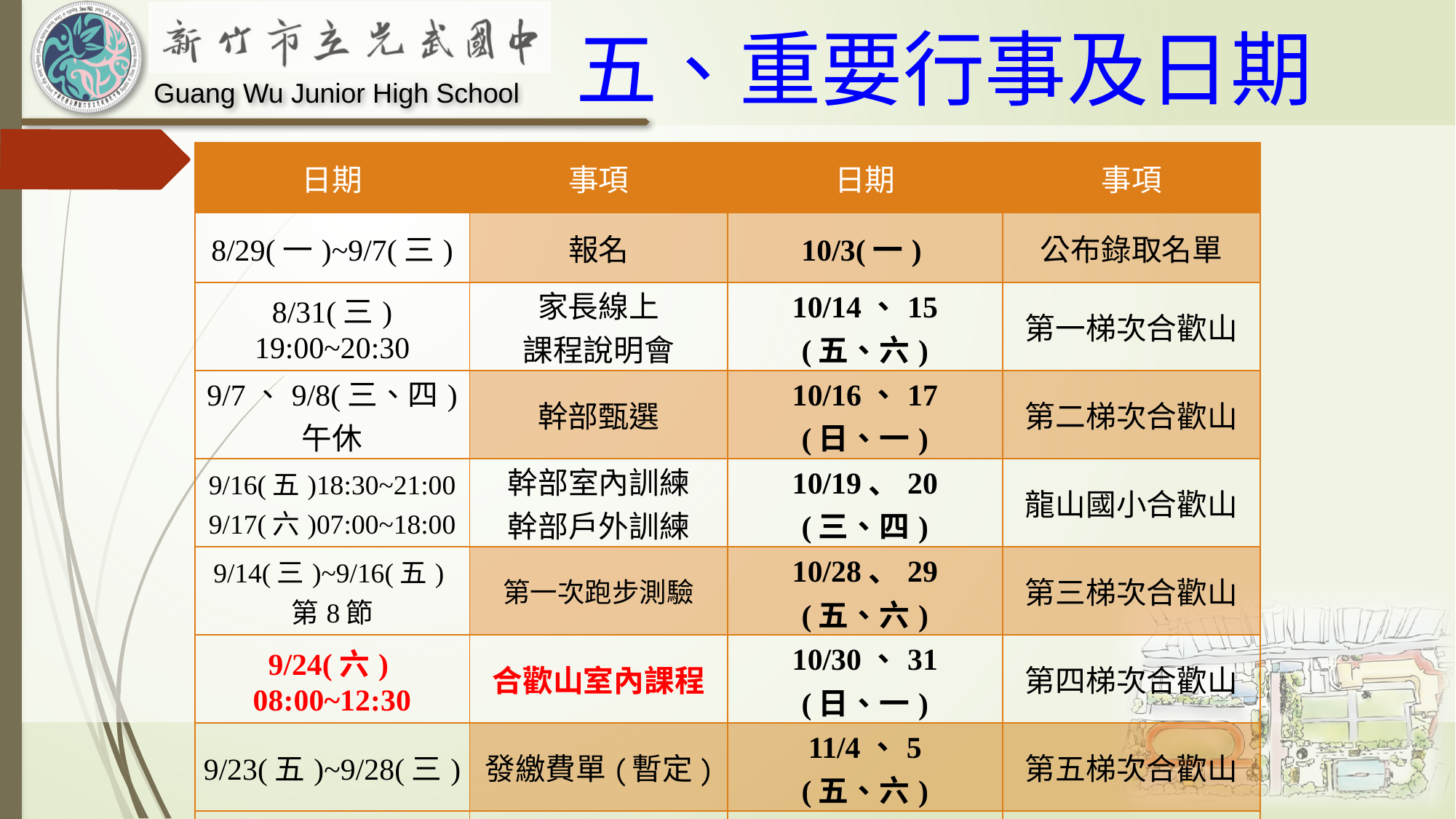

# 五、重要行事及日期
| 日期 | 事項 | 日期 | 事項 |
| --- | --- | --- | --- |
| 8/29(一)~9/7(三) | 報名 | 10/3(一) | 公布錄取名單 |
| 8/31(三) 19:00~20:30 | 家長線上 課程說明會 | 10/14、15 (五、六) | 第一梯次合歡山 |
| 9/7、9/8(三、四) 午休 | 幹部甄選 | 10/16、17 (日、一) | 第二梯次合歡山 |
| 9/16(五)18:30~21:00 9/17(六)07:00~18:00 | 幹部室內訓練 幹部戶外訓練 | 10/19、20 (三、四) | 龍山國小合歡山 |
| 9/14(三)~9/16(五) 第8節 | 第一次跑步測驗 | 10/28、29 (五、六) | 第三梯次合歡山 |
| 9/24(六) 08:00~12:30 | 合歡山室內課程 | 10/30、31 (日、一) | 第四梯次合歡山 |
| 9/23(五)~9/28(三) | 發繳費單(暫定) | 11/4、5 (五、六) | 第五梯次合歡山 |
| 9/28(三)~9/30(五) 第8節 | 第二次跑步測驗 | 11/6、7 (日、一) | 合歡山預備梯次 |